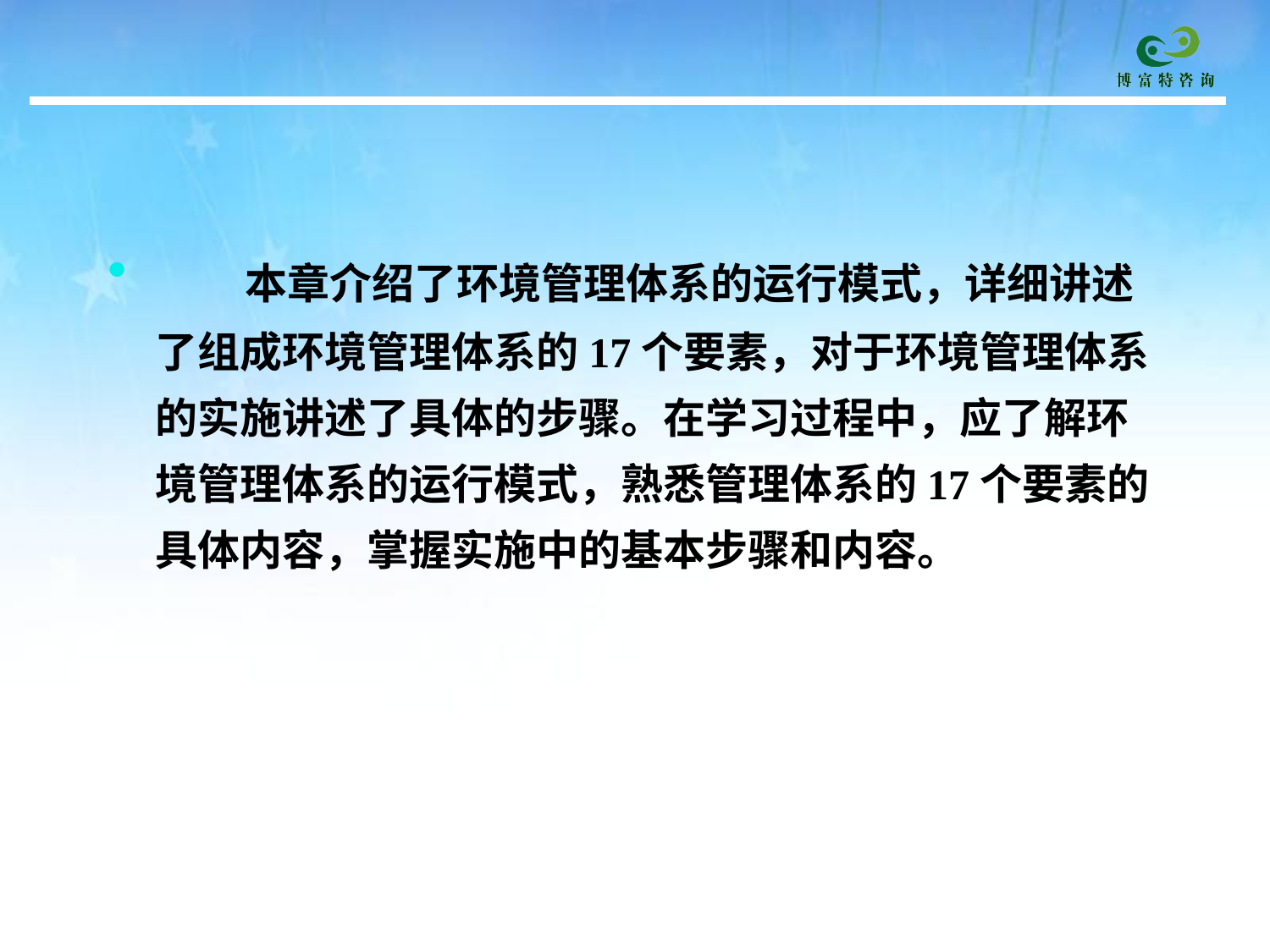

本章介绍了环境管理体系的运行模式，详细讲述了组成环境管理体系的17个要素，对于环境管理体系的实施讲述了具体的步骤。在学习过程中，应了解环境管理体系的运行模式，熟悉管理体系的17个要素的具体内容，掌握实施中的基本步骤和内容。